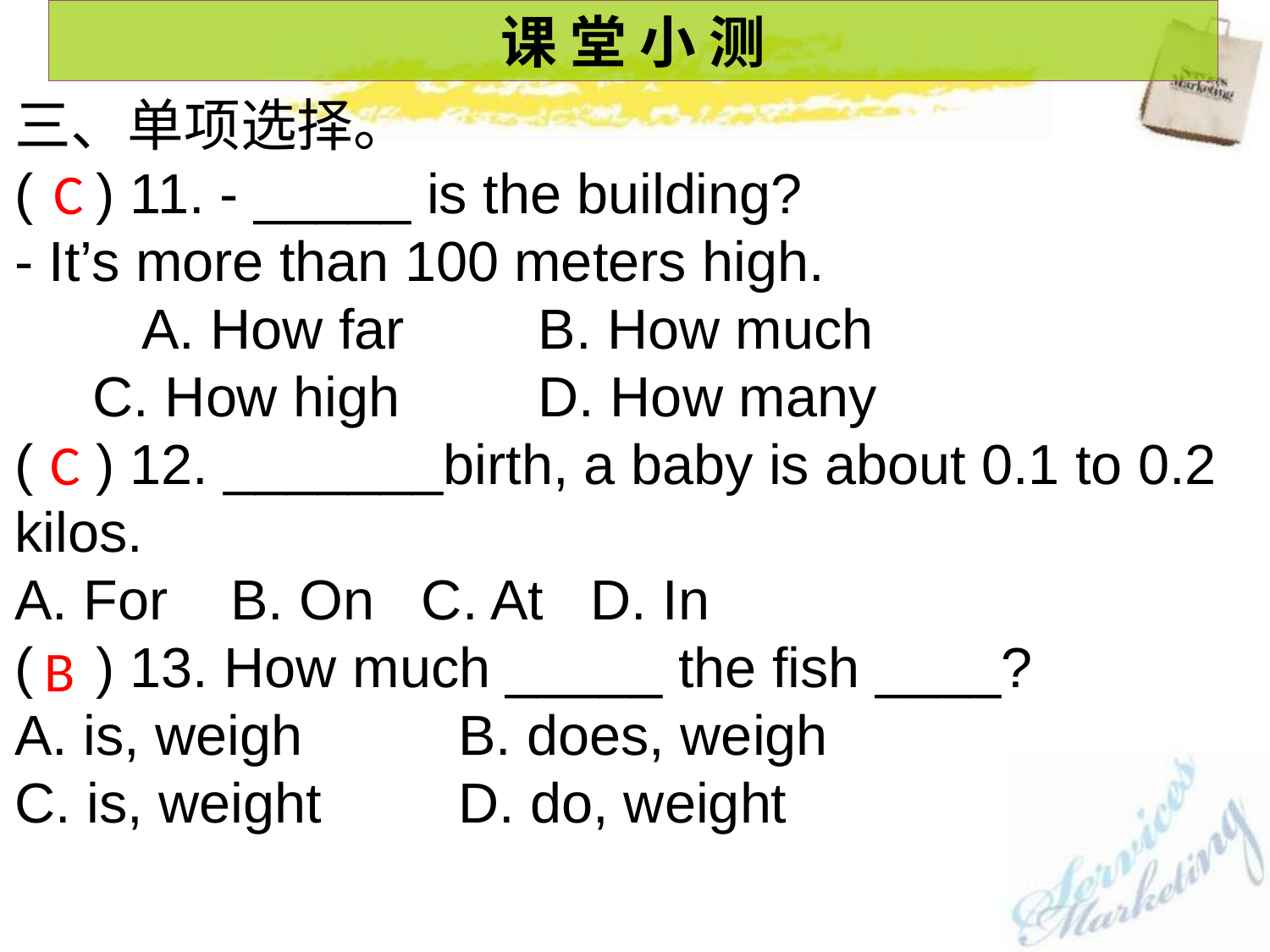

课 堂 小 测
三、单项选择。
(    ) 11. - _____ is the building?
- It’s more than 100 meters high.
	A. How far	 B. How much
     C. How high	 D. How many
(    ) 12. _______birth, a baby is about 0.1 to 0.2 kilos.
A. For    B. On   C. At   D. In
(    ) 13. How much _____ the fish ____?
A. is, weigh	    B. does, weigh
C. is, weight	    D. do, weight
C
C
B